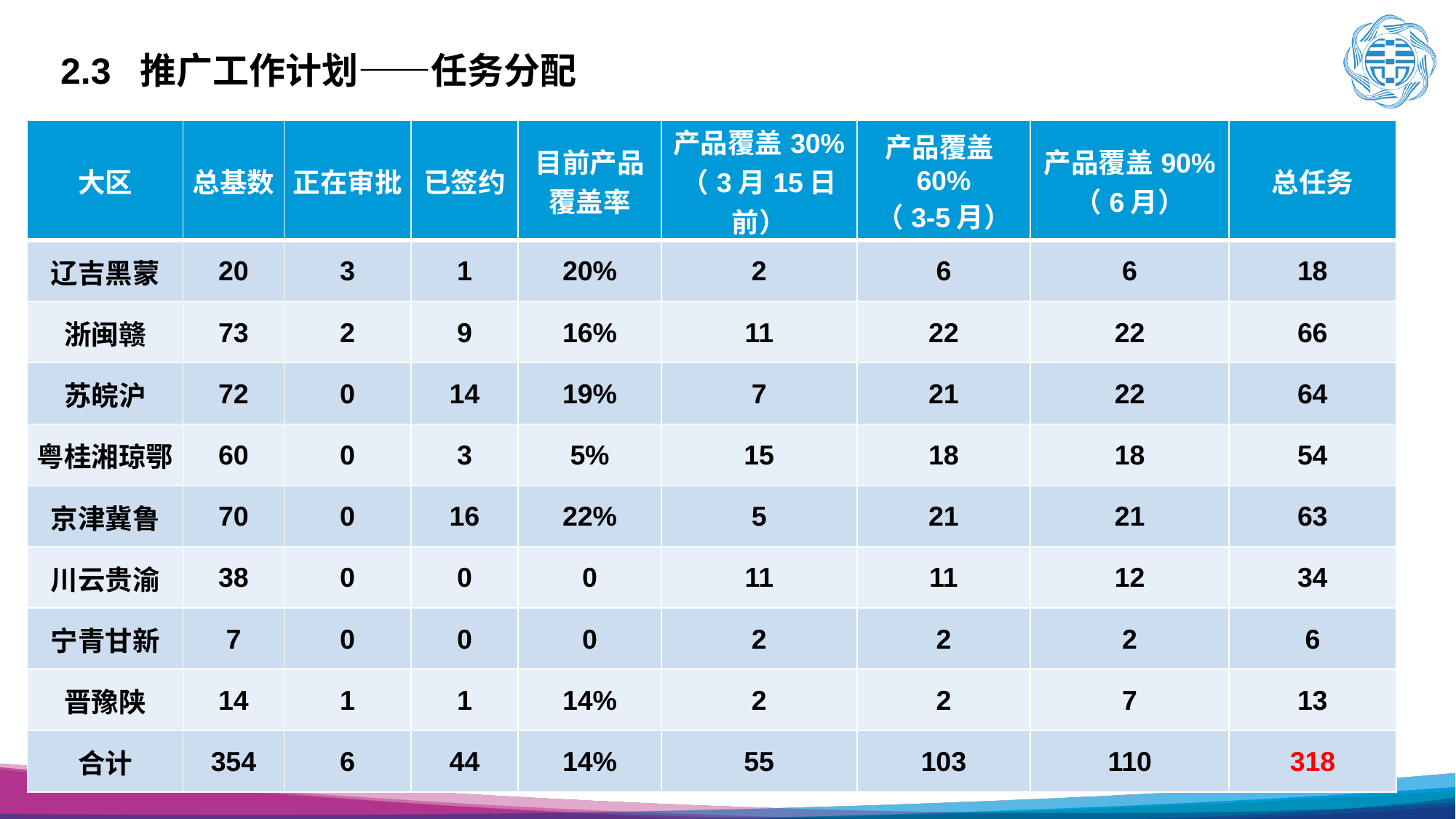

2.3  推广工作计划——任务分配
| 大区 | 总基数 | 正在审批 | 已签约 | 目前产品 覆盖率 | 产品覆盖30% （3月15日前） | 产品覆盖60% （3-5月） | 产品覆盖90% （6月） | 总任务 |
| --- | --- | --- | --- | --- | --- | --- | --- | --- |
| 辽吉黑蒙 | 20 | 3 | 1 | 20% | 2 | 6 | 6 | 18 |
| 浙闽赣 | 73 | 2 | 9 | 16% | 11 | 22 | 22 | 66 |
| 苏皖沪 | 72 | 0 | 14 | 19% | 7 | 21 | 22 | 64 |
| 粤桂湘琼鄂 | 60 | 0 | 3 | 5% | 15 | 18 | 18 | 54 |
| 京津冀鲁 | 70 | 0 | 16 | 22% | 5 | 21 | 21 | 63 |
| 川云贵渝 | 38 | 0 | 0 | 0 | 11 | 11 | 12 | 34 |
| 宁青甘新 | 7 | 0 | 0 | 0 | 2 | 2 | 2 | 6 |
| 晋豫陕 | 14 | 1 | 1 | 14% | 2 | 2 | 7 | 13 |
| 合计 | 354 | 6 | 44 | 14% | 55 | 103 | 110 | 318 |
7